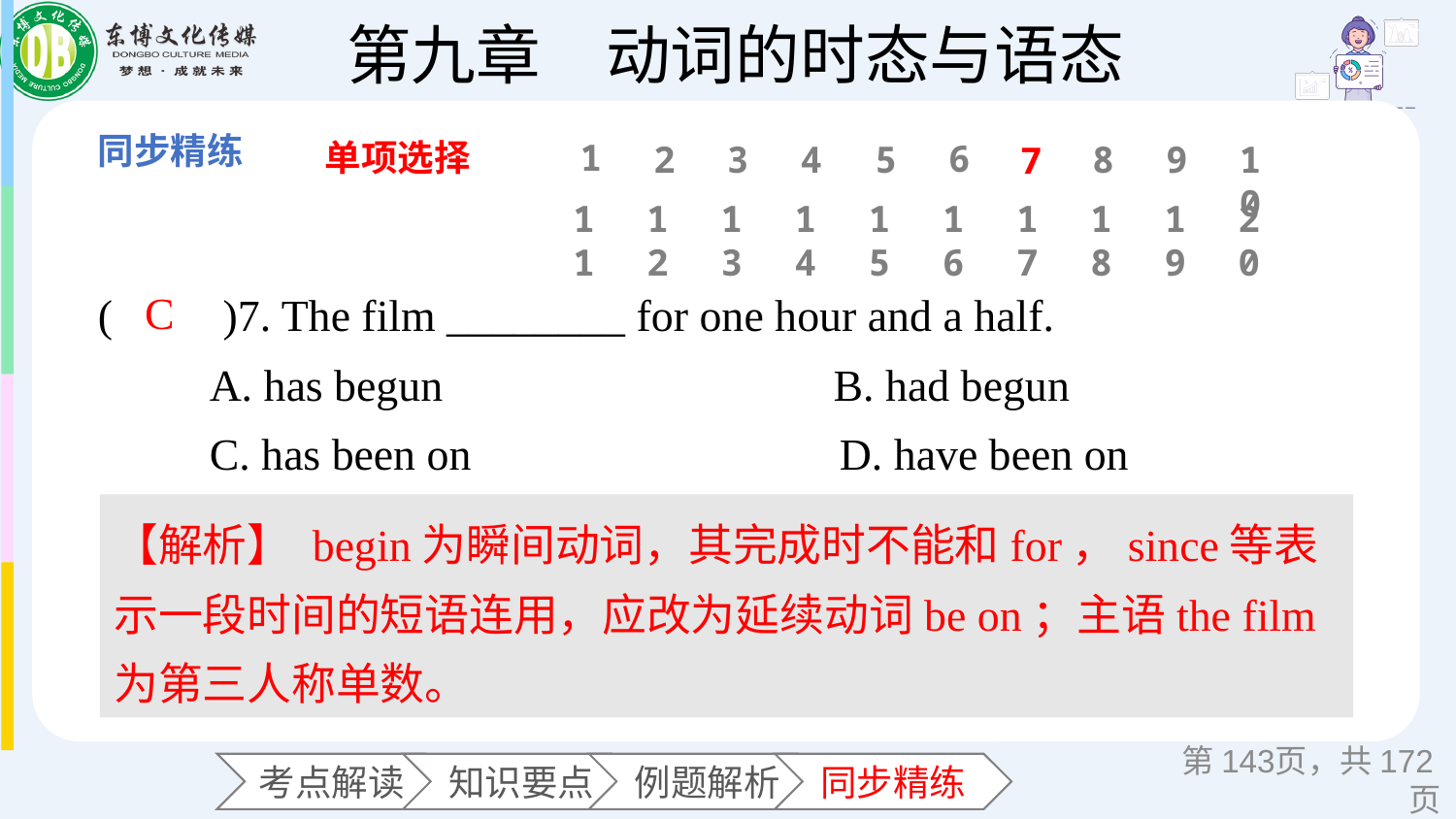

单项选择
1
6
2
3
4
5
8
9
10
7
11
12
13
14
15
16
17
18
19
20
(　　)7. The film ________ for one hour and a half.
          A. has begun                                   B. had begun
          C. has been on                                 D. have been on
C
【解析】 begin为瞬间动词，其完成时不能和for，since等表示一段时间的短语连用，应改为延续动词be on；主语the film为第三人称单数。
第143页，共172页